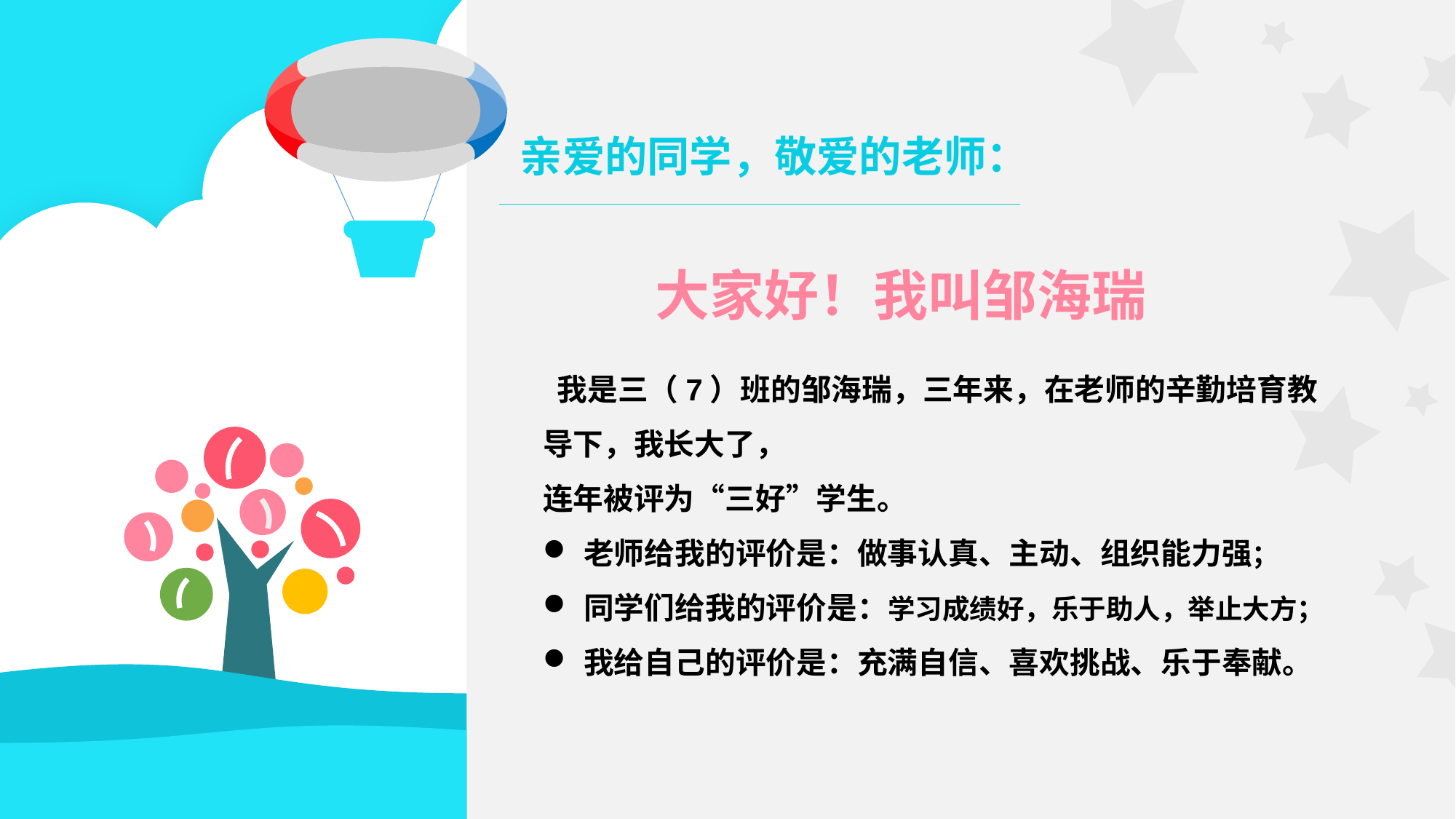

亲爱的同学，敬爱的老师：

大家好！我叫邹海瑞
 我是三（7）班的邹海瑞，三年来，在老师的辛勤培育教导下，我长大了，
连年被评为“三好”学生。
老师给我的评价是：做事认真、主动、组织能力强；
同学们给我的评价是：学习成绩好，乐于助人，举止大方；
我给自己的评价是：充满自信、喜欢挑战、乐于奉献。